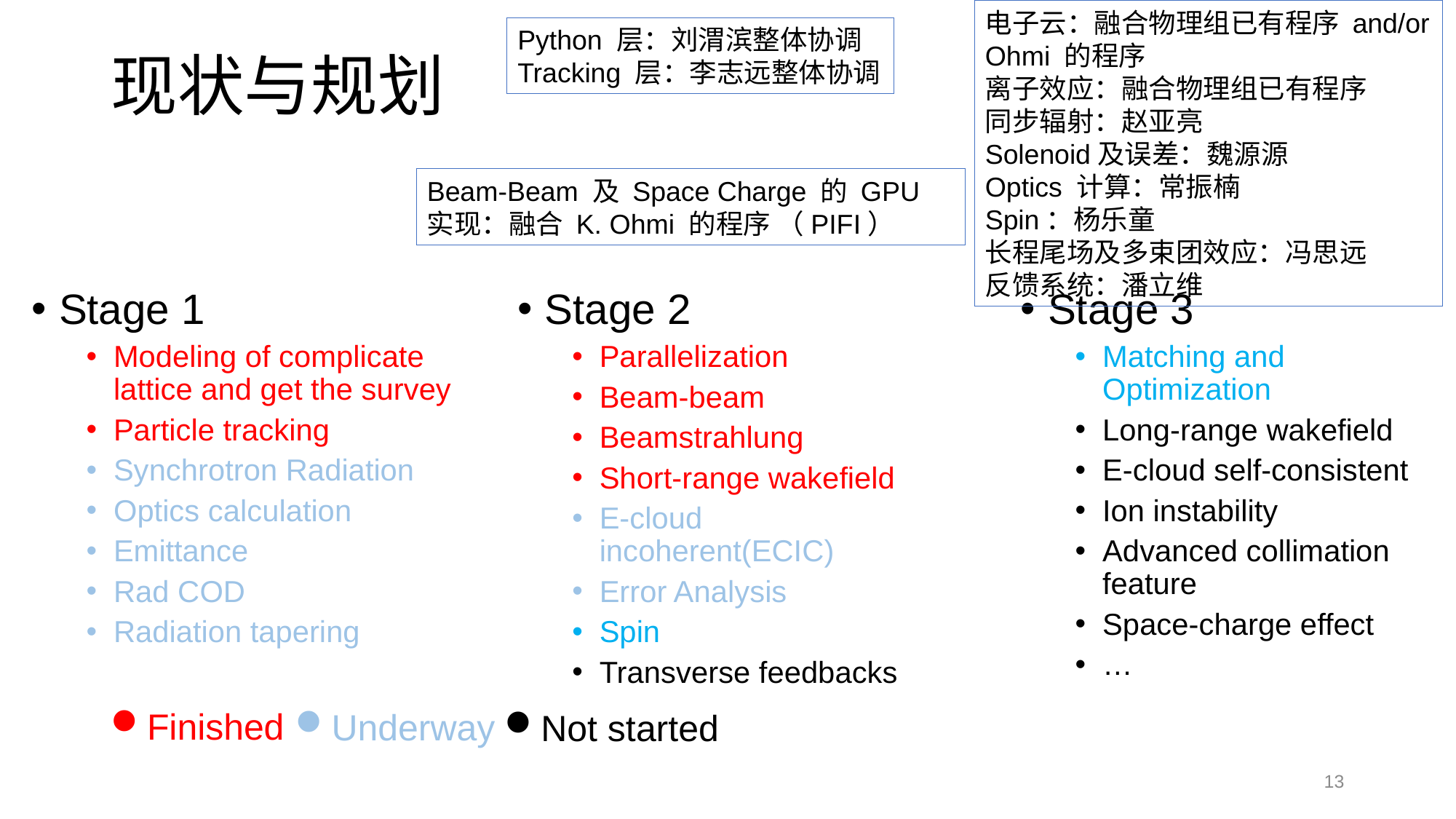

电子云：融合物理组已有程序 and/or Ohmi 的程序
离子效应：融合物理组已有程序
同步辐射：赵亚亮
Solenoid及误差：魏源源
Optics 计算：常振楠
Spin：杨乐童
长程尾场及多束团效应：冯思远
反馈系统：潘立维
Python 层：刘渭滨整体协调
Tracking 层：李志远整体协调
# 现状与规划
Beam-Beam 及 Space Charge 的 GPU 实现：融合 K. Ohmi 的程序 （PIFI）
Stage 1
Modeling of complicate lattice and get the survey
Particle tracking
Synchrotron Radiation
Optics calculation
Emittance
Rad COD
Radiation tapering
Stage 2
Parallelization
Beam-beam
Beamstrahlung
Short-range wakefield
E-cloud incoherent(ECIC)
Error Analysis
Spin
Transverse feedbacks
Stage 3
Matching and Optimization
Long-range wakefield
E-cloud self-consistent
Ion instability
Advanced collimation feature
Space-charge effect
…
Finished
Underway
Not started
13